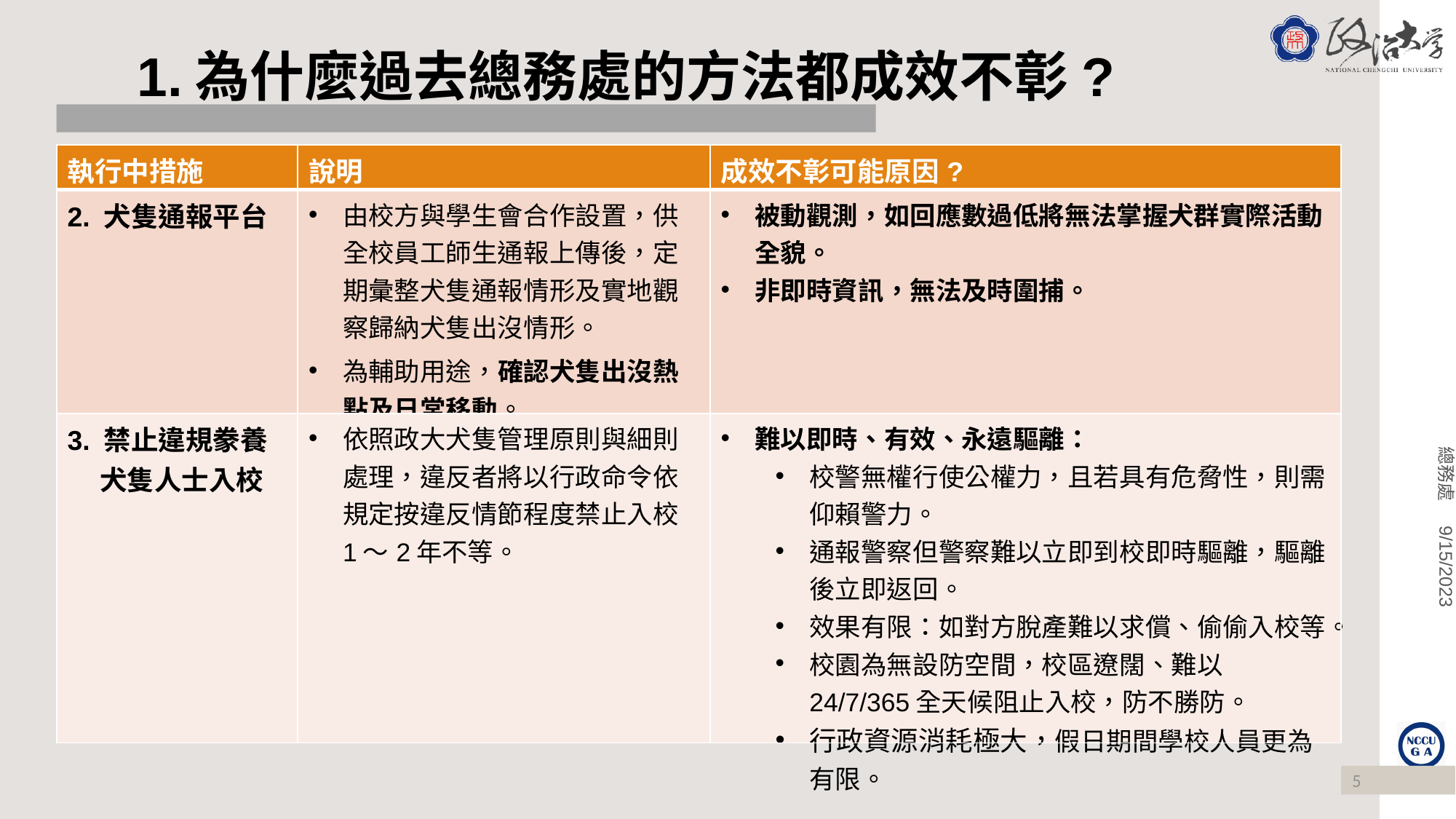

1.為什麼過去總務處的方法都成效不彰?

| 執行中措施 | 說明 | 成效不彰可能原因? |
| --- | --- | --- |
| 2. 犬隻通報平台 | 由校方與學生會合作設置，供全校員工師生通報上傳後，定期彙整犬隻通報情形及實地觀察歸納犬隻出沒情形。 為輔助用途，確認犬隻出沒熱點及日常移動。 | 被動觀測，如回應數過低將無法掌握犬群實際活動全貌。 非即時資訊，無法及時圍捕。 |
| 3. 禁止違規豢養犬隻人士入校 | 依照政大犬隻管理原則與細則處理，違反者將以行政命令依規定按違反情節程度禁止入校1～2年不等。 | 難以即時、有效、永遠驅離： 校警無權行使公權力，且若具有危脅性，則需仰賴警力。 通報警察但警察難以立即到校即時驅離，驅離後立即返回。 效果有限：如對方脫產難以求償、偷偷入校等。 校園為無設防空間，校區遼闊、難以24/7/365全天候阻止入校，防不勝防。 行政資源消耗極大，假日期間學校人員更為有限。 |
5